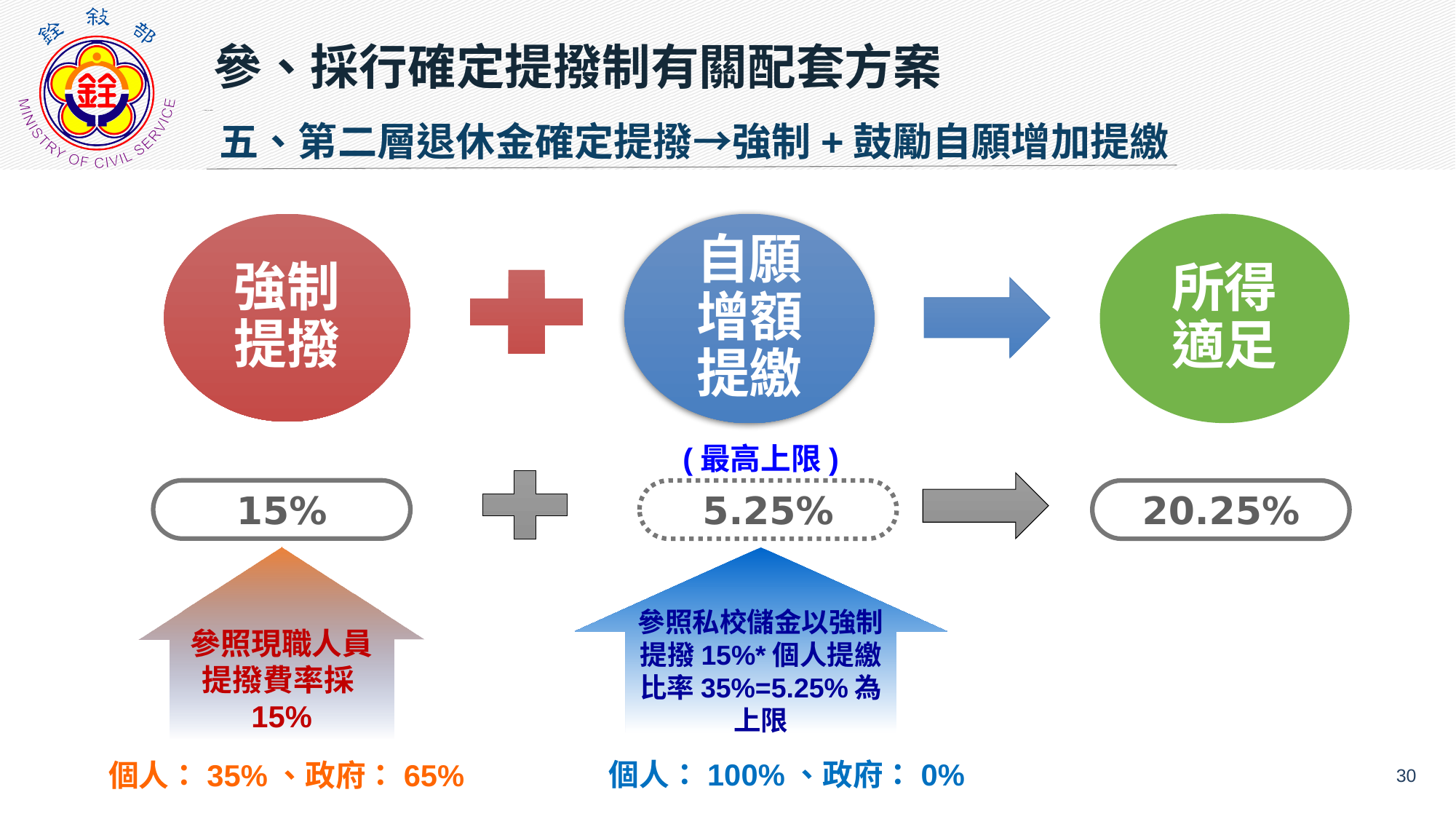

參、採行確定提撥制有關配套方案
五、第二層退休金確定提撥→強制+鼓勵自願增加提繳
所得
適足
強制
提撥
自願
增額
提繳

(最高上限)

15%
5.25%
20.25%

參照現職人員提撥費率採15%
參照私校儲金以強制提撥15%*個人提繳比率35%=5.25%為上限
個人：100%、政府：0%
個人：35%、政府：65%